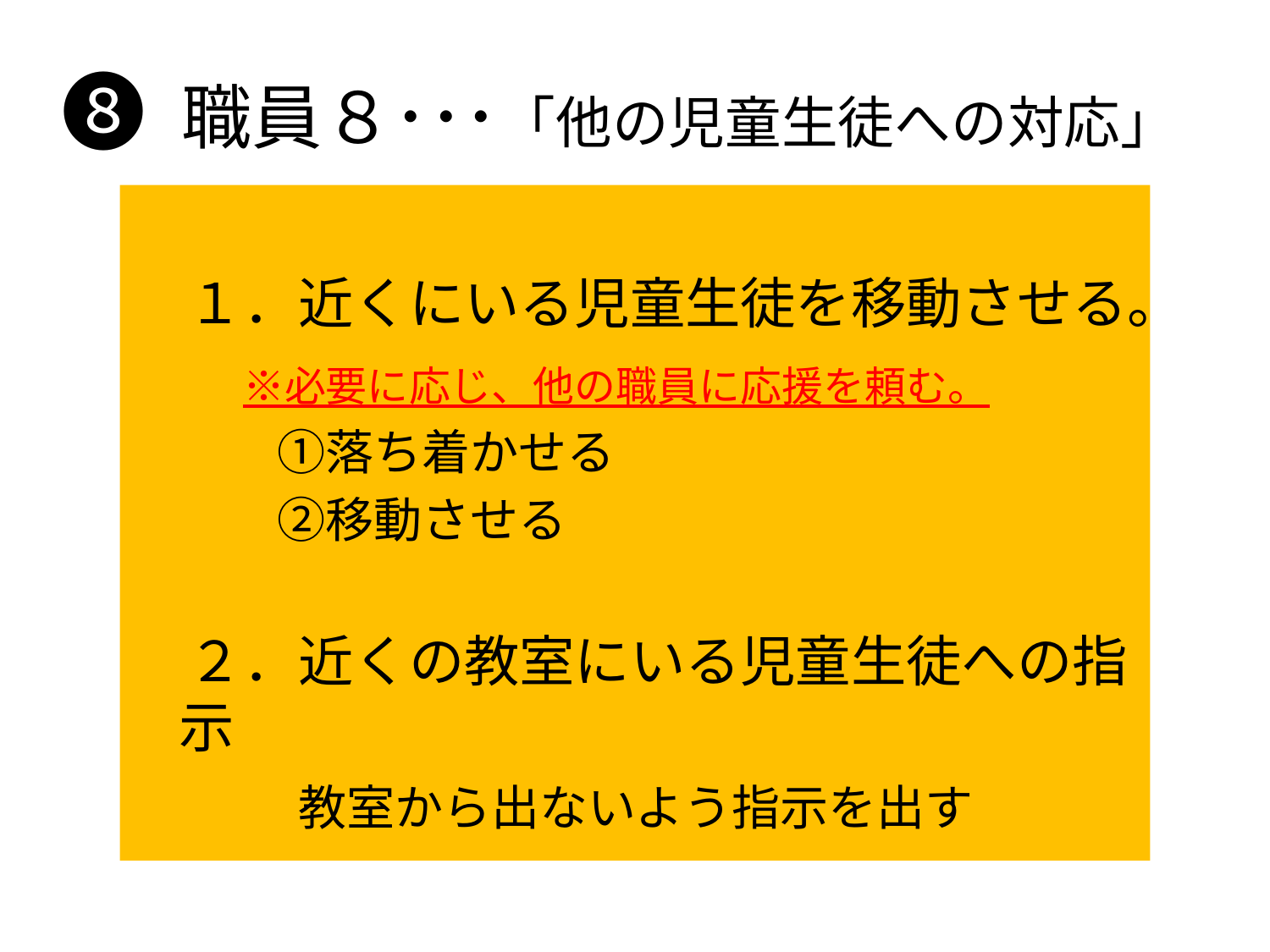

# ❽ 職員８･･･「他の児童生徒への対応」

　１．近くにいる児童生徒を移動させる。
　　※必要に応じ、他の職員に応援を頼む。
　　　①落ち着かせる
　　　②移動させる

　２．近くの教室にいる児童生徒への指示
　　　教室から出ないよう指示を出す